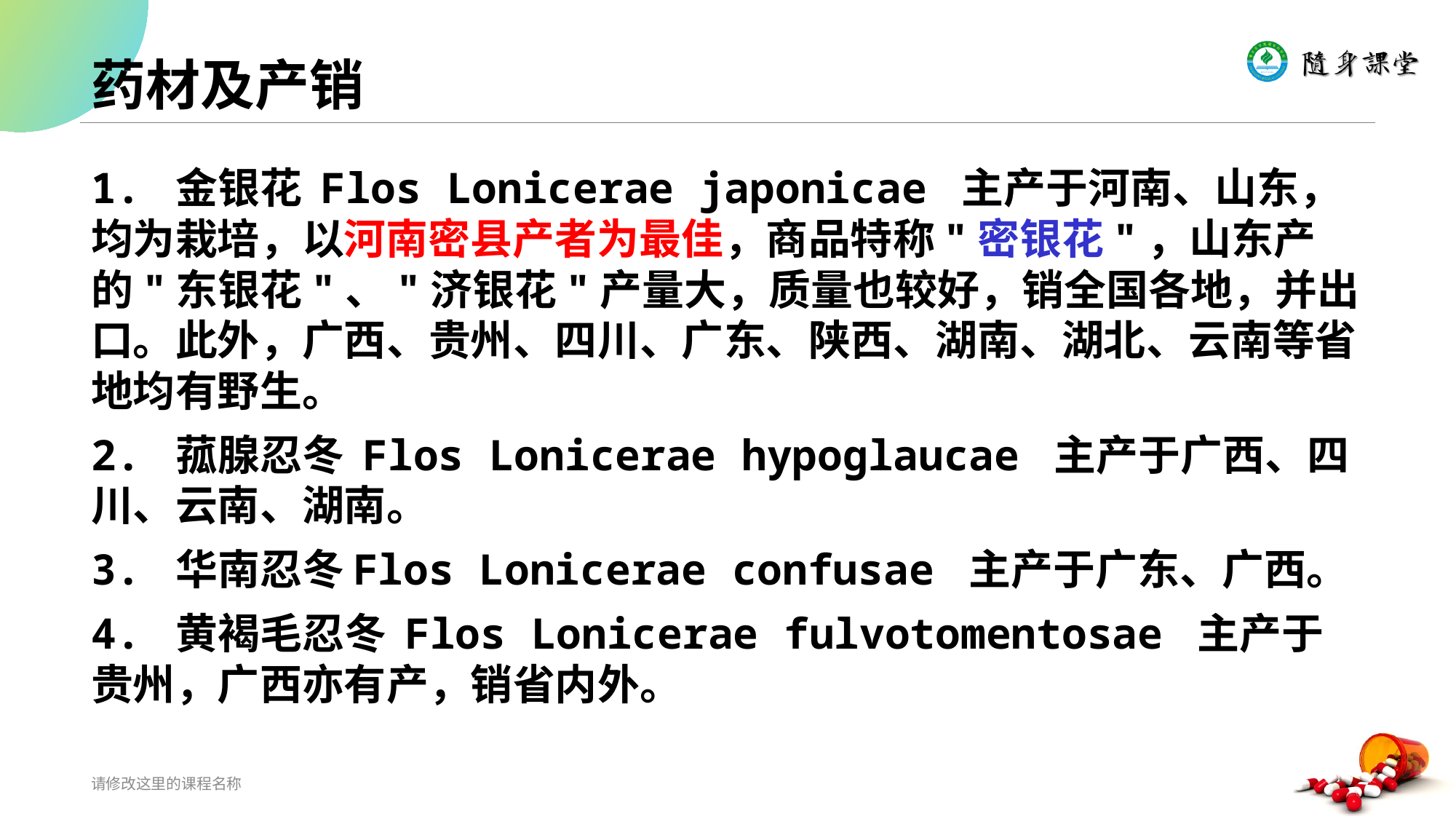

# 药材及产销
1. 金银花 Flos Lonicerae japonicae 主产于河南、山东，均为栽培，以河南密县产者为最佳，商品特称"密银花"，山东产的"东银花"、"济银花"产量大，质量也较好，销全国各地，并出口。此外，广西、贵州、四川、广东、陕西、湖南、湖北、云南等省地均有野生。
2. 菰腺忍冬 Flos Lonicerae hypoglaucae 主产于广西、四川、云南、湖南。
3. 华南忍冬Flos Lonicerae confusae 主产于广东、广西。
4. 黄褐毛忍冬 Flos Lonicerae fulvotomentosae 主产于贵州，广西亦有产，销省内外。
请修改这里的课程名称
10